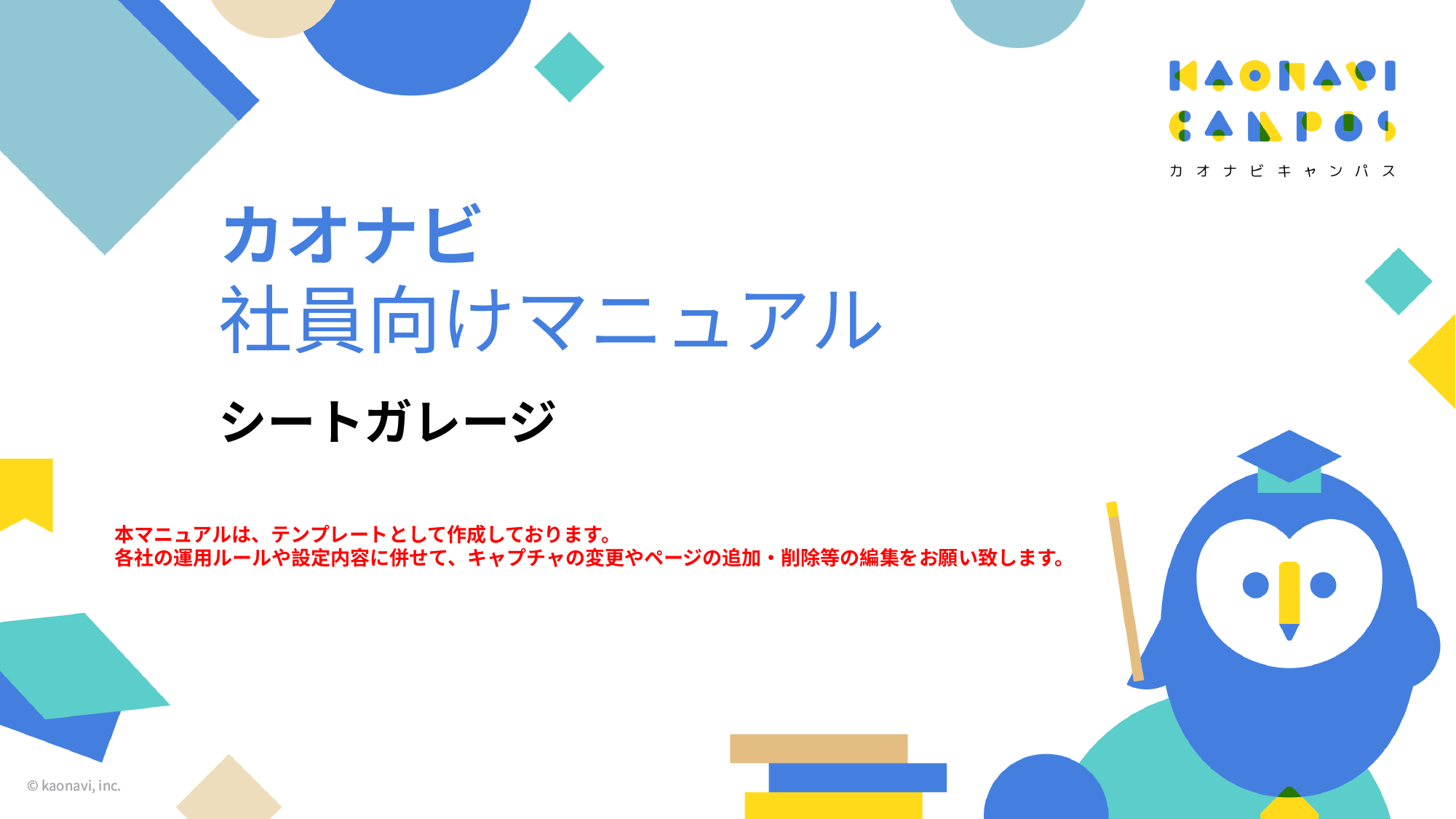

カオナビ
社員向けマニュアル

シートガレージ
本マニュアルは、テンプレートとして作成しております。
各社の運用ルールや設定内容に併せて、キャプチャの変更やページの追加・削除等の編集をお願い致します。
© kaonavi, inc.